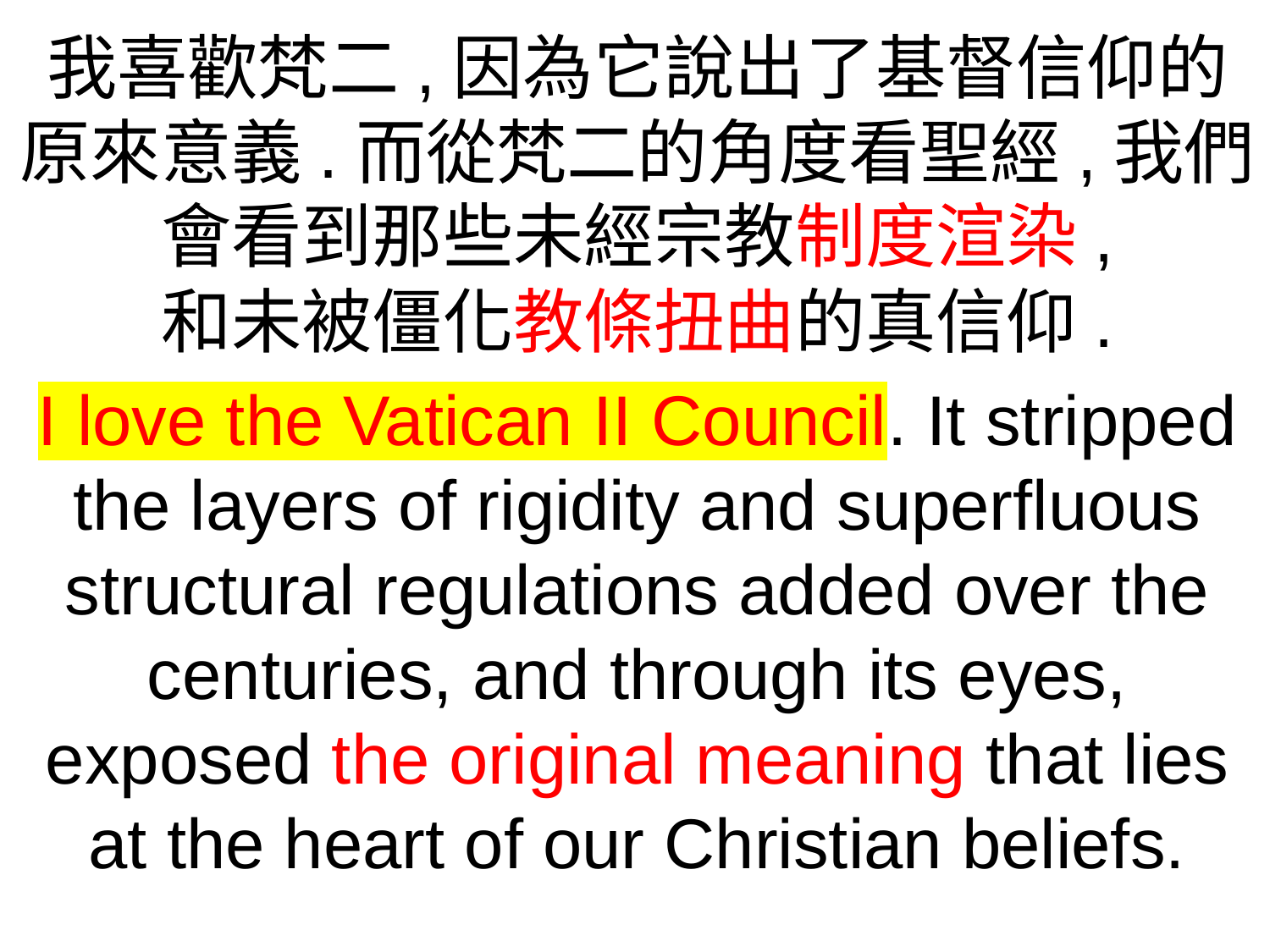

我喜歡梵二,因為它說出了基督信仰的原來意義.而從梵二的角度看聖經,我們會看到那些未經宗教制度渲染,
和未被僵化教條扭曲的真信仰.
I love the Vatican II Council. It stripped the layers of rigidity and superfluous structural regulations added over the centuries, and through its eyes, exposed the original meaning that lies at the heart of our Christian beliefs.